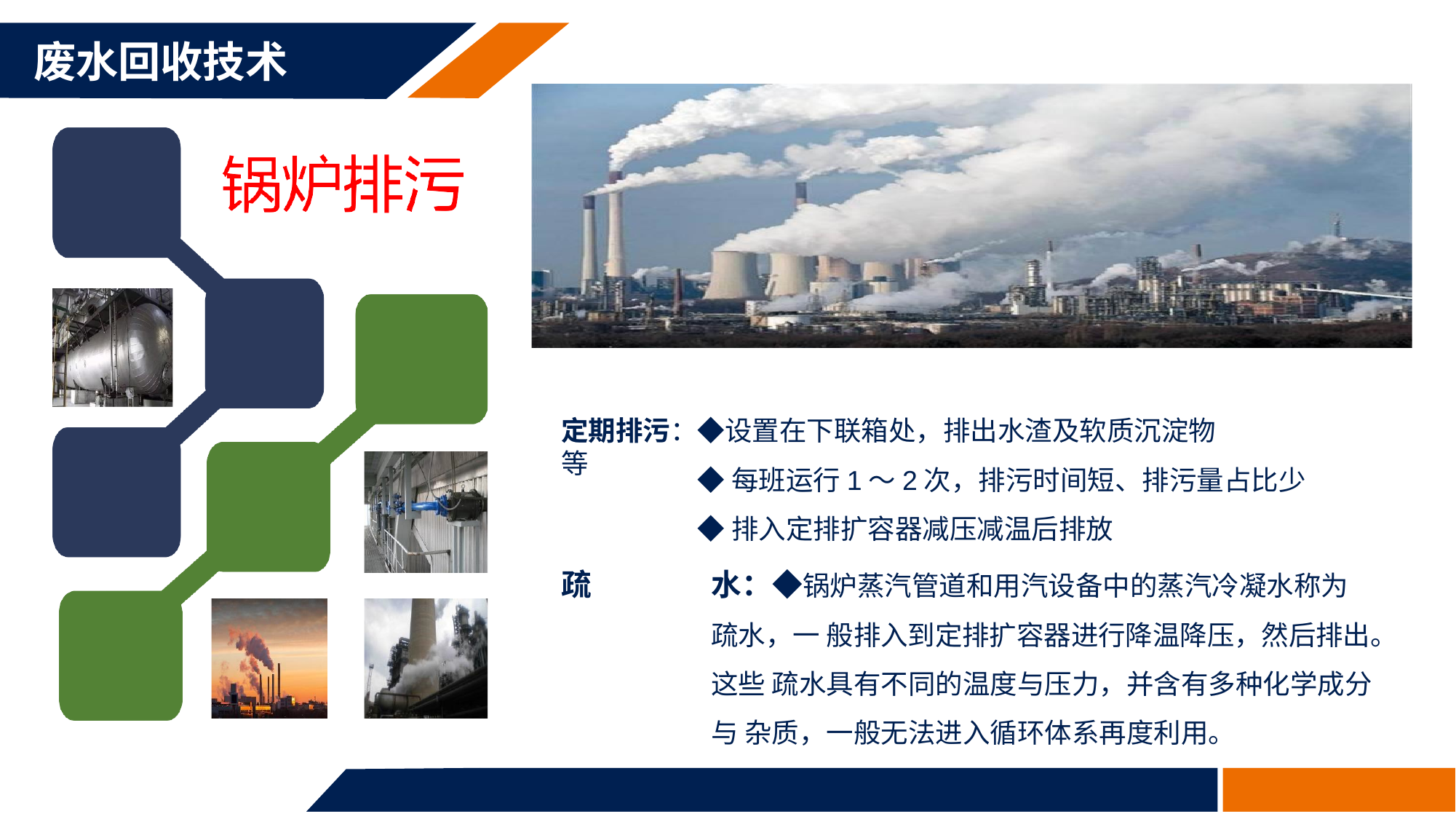

废水回收技术

# 定期排污：◆设置在下联箱处，排出水渣及软质沉淀物等

◆每班运行1～2次，排污时间短、排污量占比少
◆排入定排扩容器减压减温后排放
疏	水：◆锅炉蒸汽管道和用汽设备中的蒸汽冷凝水称为疏水，一 般排入到定排扩容器进行降温降压，然后排出。这些 疏水具有不同的温度与压力，并含有多种化学成分与 杂质，一般无法进入循环体系再度利用。